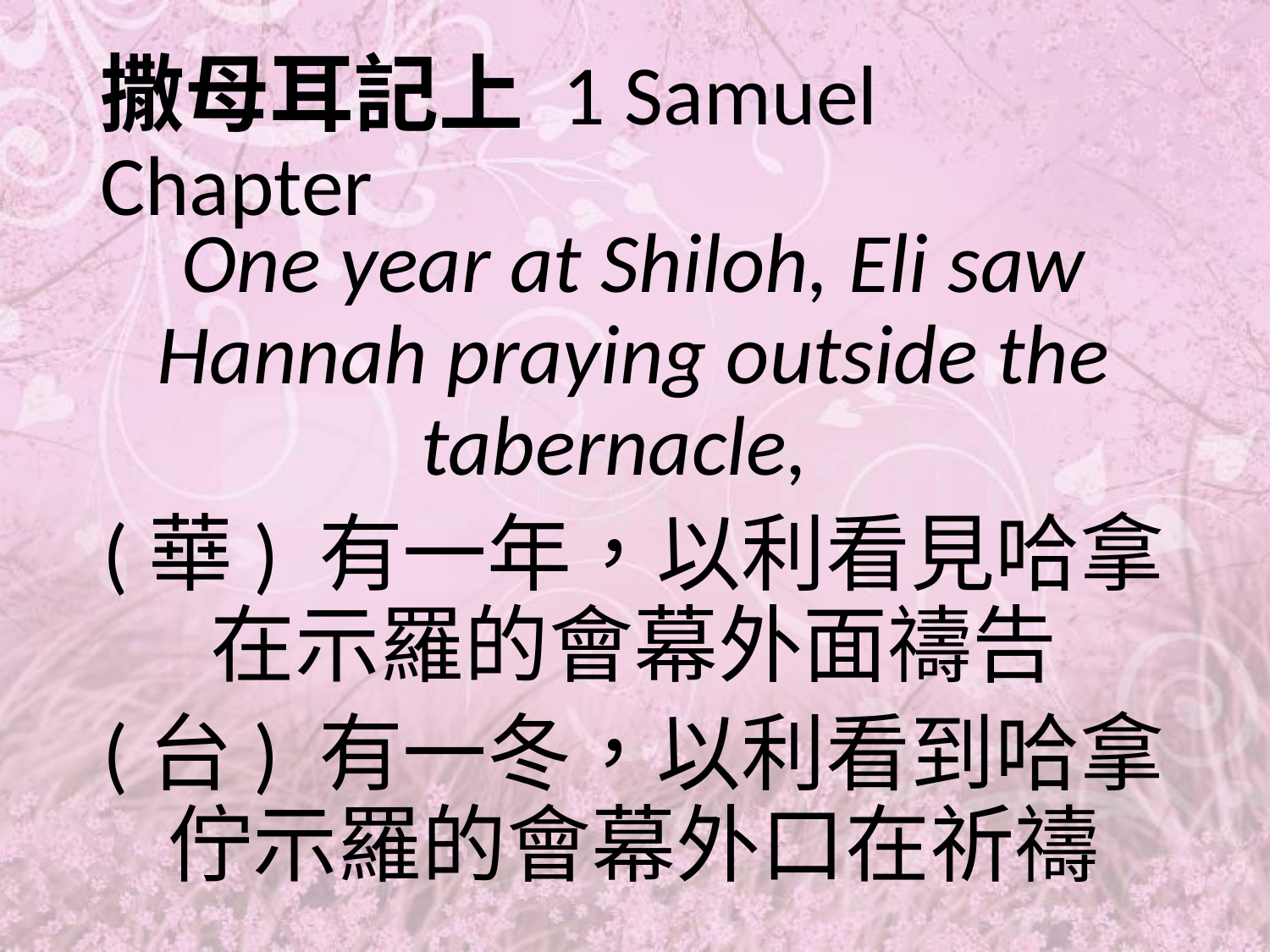

# 撒母耳記上 1 Samuel Chapter
One year at Shiloh, Eli saw Hannah praying outside the tabernacle,
(華) 有一年，以利看見哈拿在示羅的會幕外面禱告
(台) 有一冬，以利看到哈拿佇示羅的會幕外口在祈禱